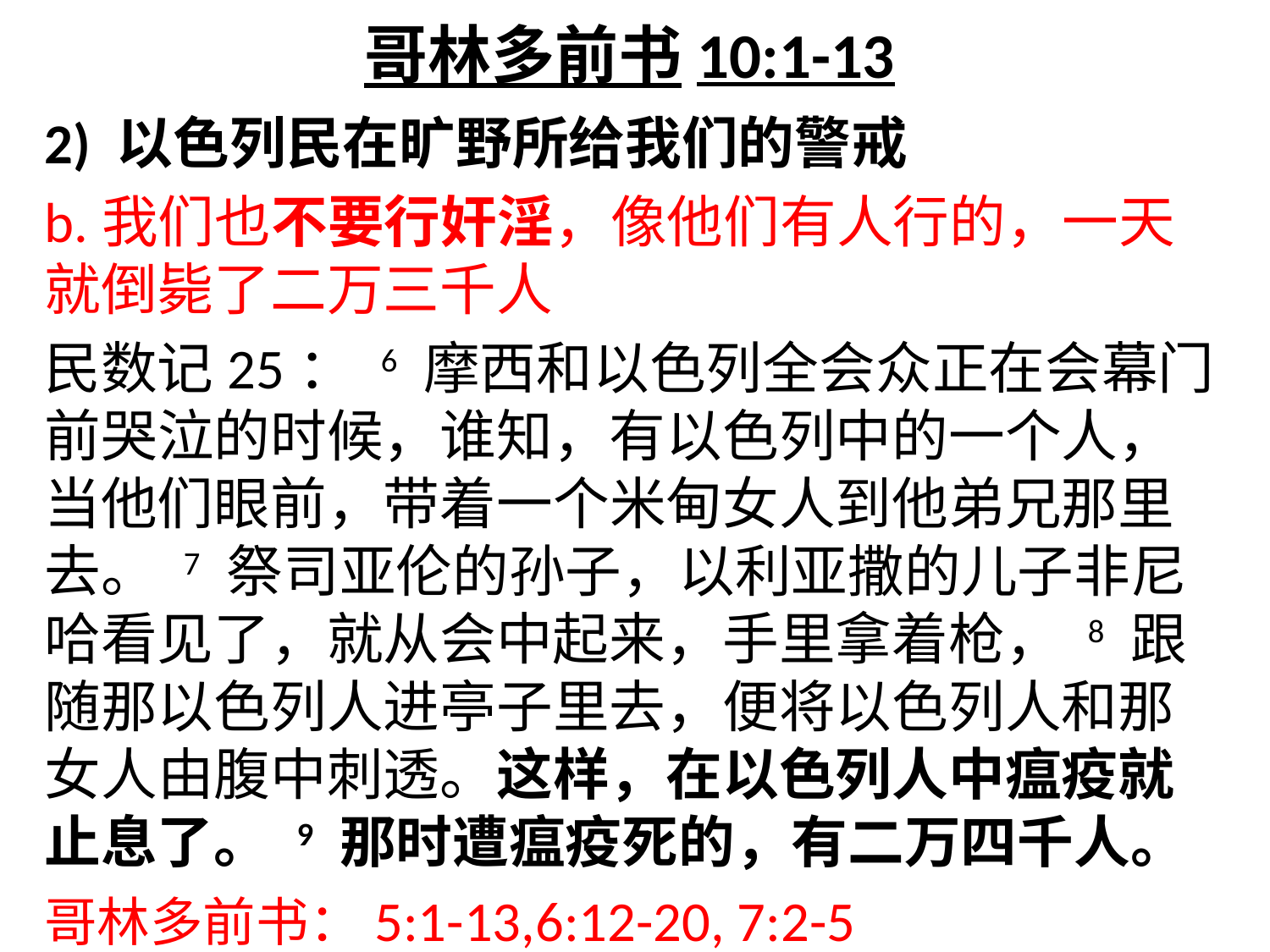

哥林多前书10:1-13
2) 以色列民在旷野所给我们的警戒
b.我们也不要行奸淫，像他们有人行的，一天就倒毙了二万三千人
民数记25： 6 摩西和以色列全会众正在会幕门前哭泣的时候，谁知，有以色列中的一个人，当他们眼前，带着一个米甸女人到他弟兄那里去。 7 祭司亚伦的孙子，以利亚撒的儿子非尼哈看见了，就从会中起来，手里拿着枪， 8 跟随那以色列人进亭子里去，便将以色列人和那女人由腹中刺透。这样，在以色列人中瘟疫就止息了。 9 那时遭瘟疫死的，有二万四千人。
哥林多前书：5:1-13,6:12-20, 7:2-5